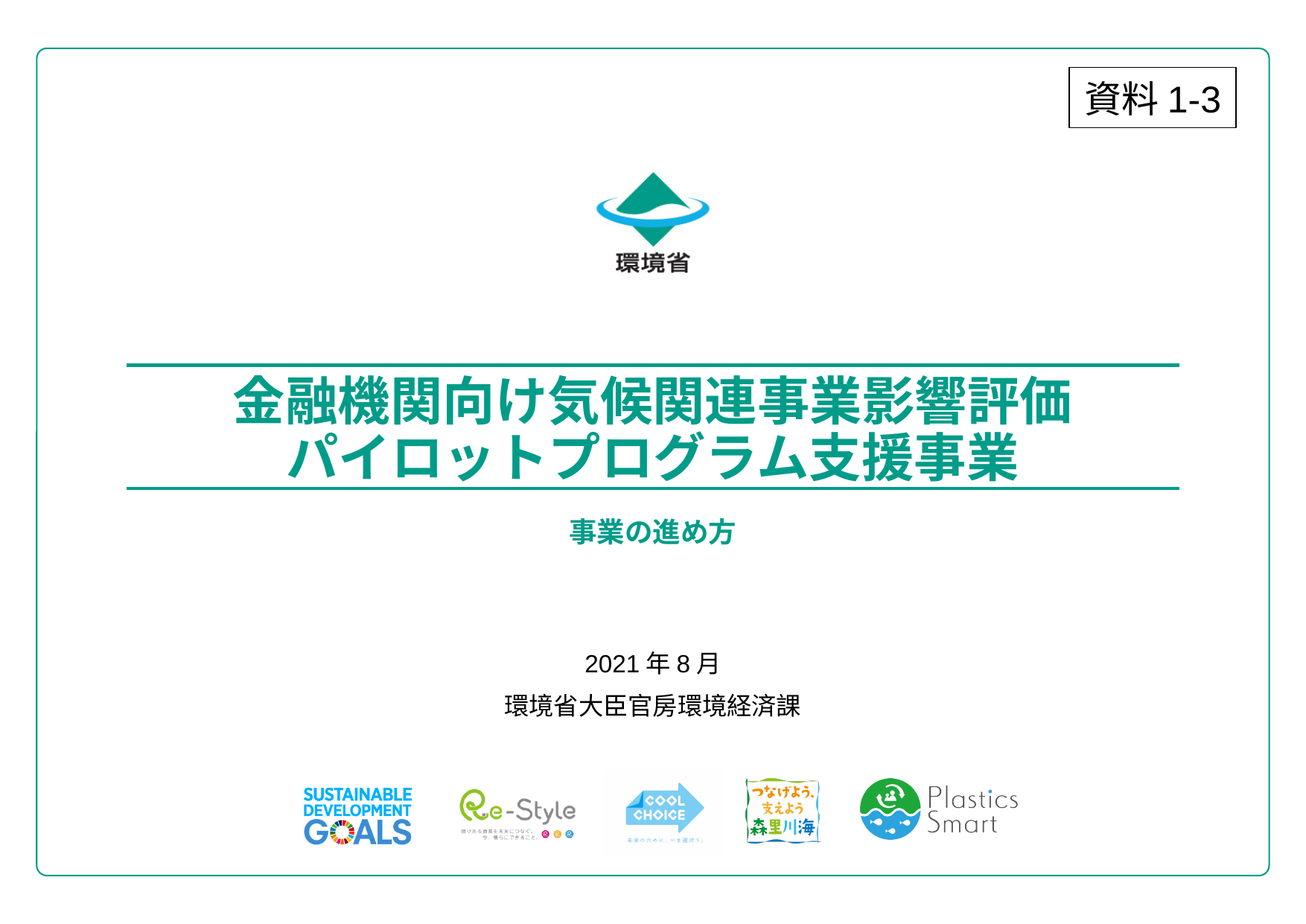

資料1-3
# 金融機関向け気候関連事業影響評価 パイロットプログラム支援事業
事業の進め方
2021年8月
環境省大臣官房環境経済課